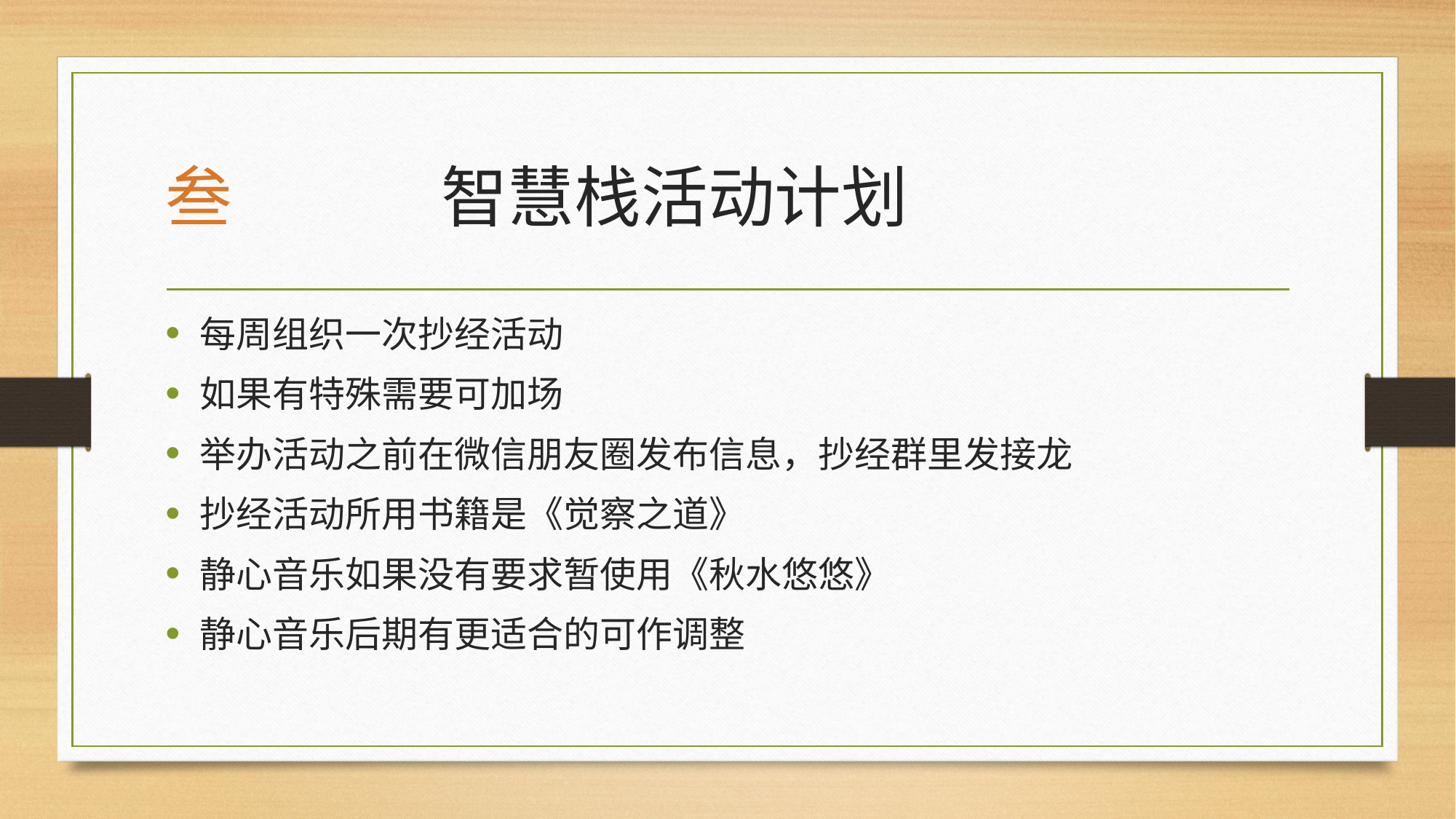

# 叁              智慧栈活动计划
每周组织一次抄经活动
如果有特殊需要可加场
举办活动之前在微信朋友圈发布信息，抄经群里发接龙
抄经活动所用书籍是《觉察之道》
静心音乐如果没有要求暂使用《秋水悠悠》
静心音乐后期有更适合的可作调整